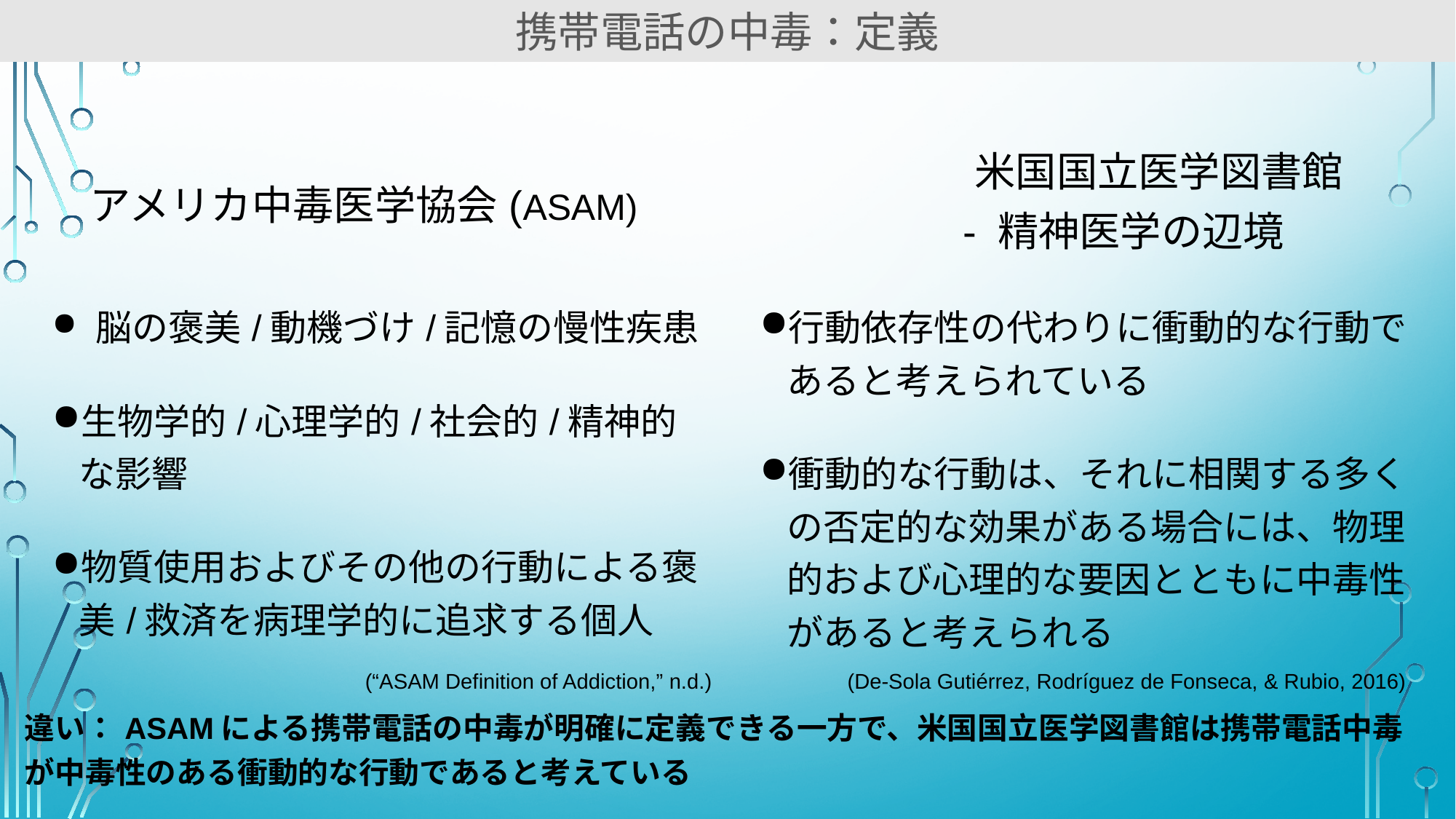

携帯電話の中毒：定義
| アメリカ中毒医学協会(ASAM) | 米国国立医学図書館 　　- 精神医学の辺境 |
| --- | --- |
| 脳の褒美/動機づけ/記憶の慢性疾患 生物学的/心理学的/社会的/精神的な影響 物質使用およびその他の行動による褒美/救済を病理学的に追求する個人 | 行動依存性の代わりに衝動的な行動であると考えられている 衝動的な行動は、それに相関する多くの否定的な効果がある場合には、物理​​的および心理的な要因とともに中毒性があると考えられる |
| 違い：ASAMによる携帯電話の中毒が明確に定義できる一方で、米国国立医学図書館は携帯電話中毒が中毒性のある衝動的な行動であると考えている |  |
(De-Sola Gutiérrez, Rodríguez de Fonseca, & Rubio, 2016)
(“ASAM Definition of Addiction,” n.d.)